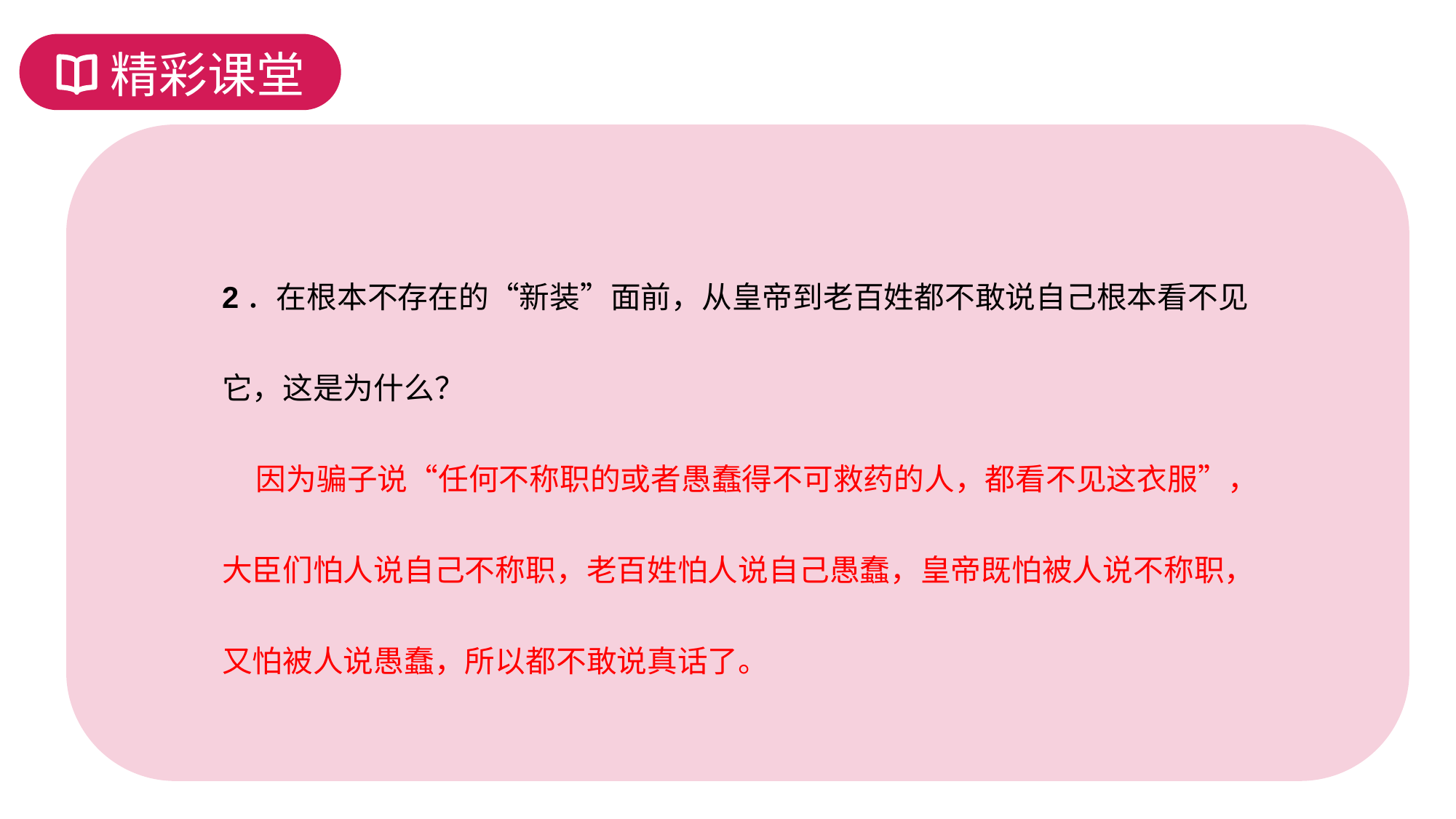

精彩课堂

2．在根本不存在的“新装”面前，从皇帝到老百姓都不敢说自己根本看不见它，这是为什么？
    因为骗子说“任何不称职的或者愚蠢得不可救药的人，都看不见这衣服”，大臣们怕人说自己不称职，老百姓怕人说自己愚蠢，皇帝既怕被人说不称职，又怕被人说愚蠢，所以都不敢说真话了。